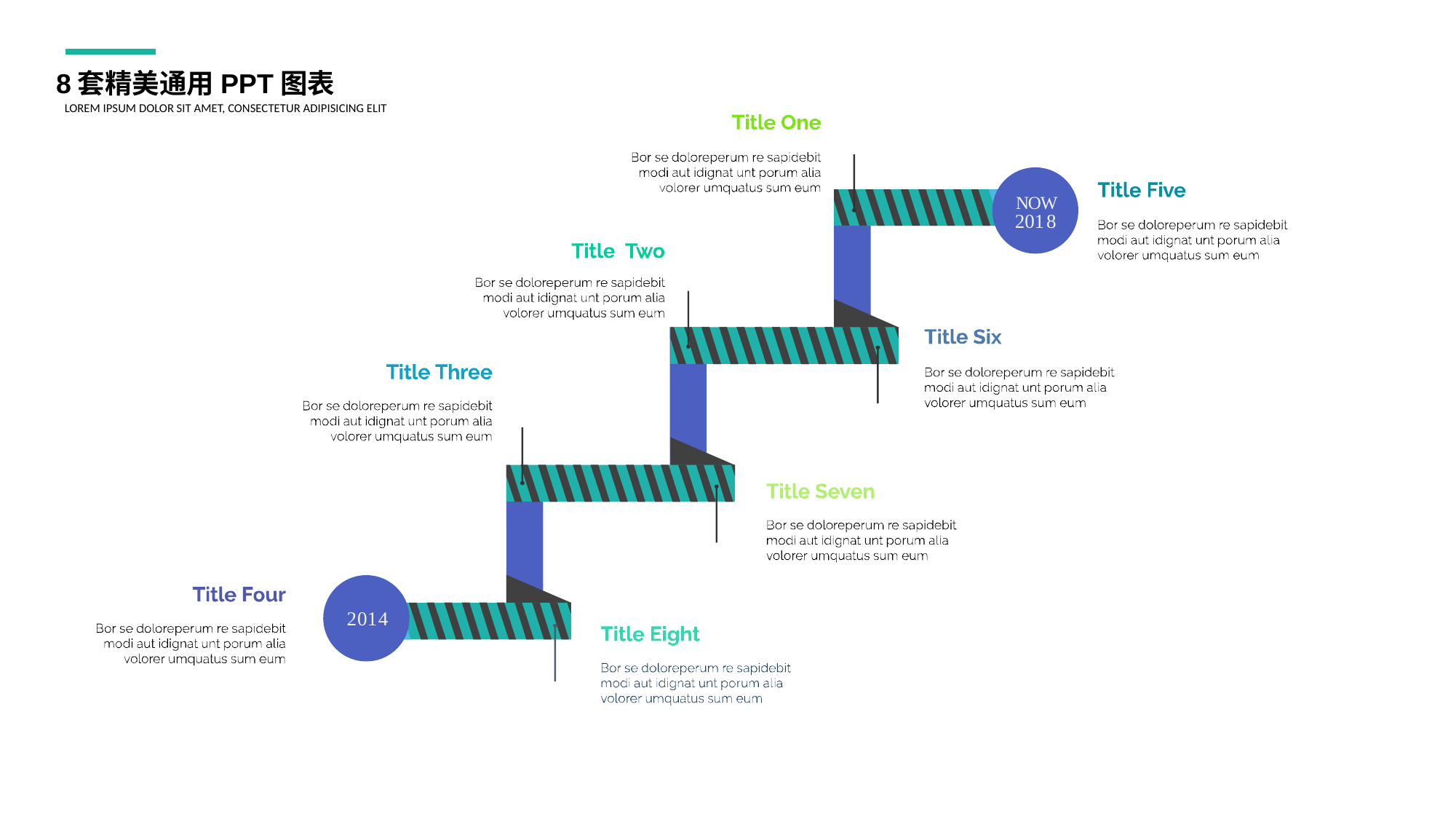

8套精美通用PPT图表
LOREM IPSUM DOLOR SIT AMET, CONSECTETUR ADIPISICING ELIT

N
O
W
201
8

2
0
1
4